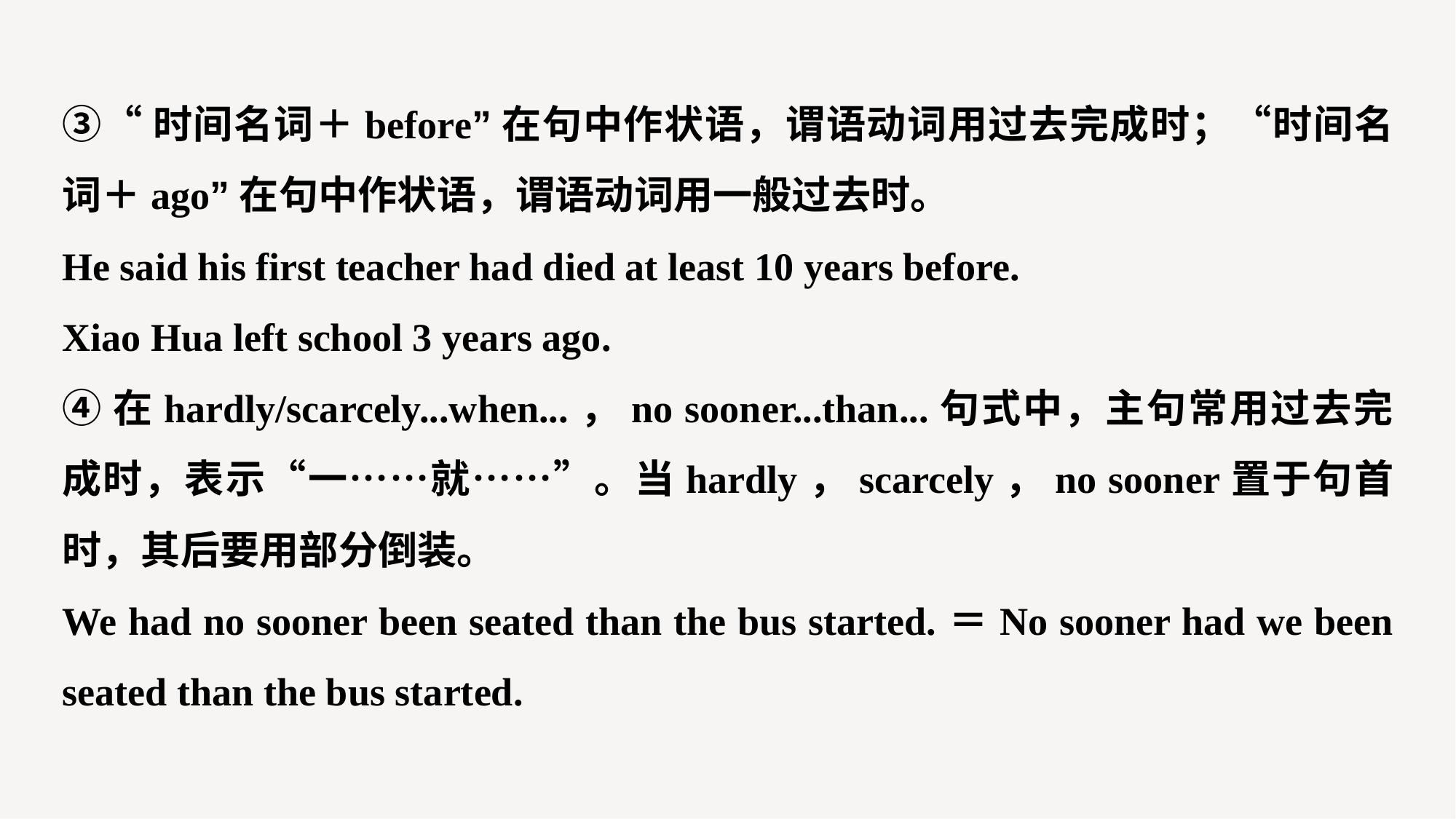

③“时间名词＋before”在句中作状语，谓语动词用过去完成时；“时间名词＋ago”在句中作状语，谓语动词用一般过去时。
He said his first teacher had died at least 10 years before.
Xiao Hua left school 3 years ago.
④在hardly/scarcely...when...，no sooner...than...句式中，主句常用过去完成时，表示“一……就……”。当hardly，scarcely，no sooner置于句首时，其后要用部分倒装。
We had no sooner been seated than the bus started.＝No sooner had we been seated than the bus started.